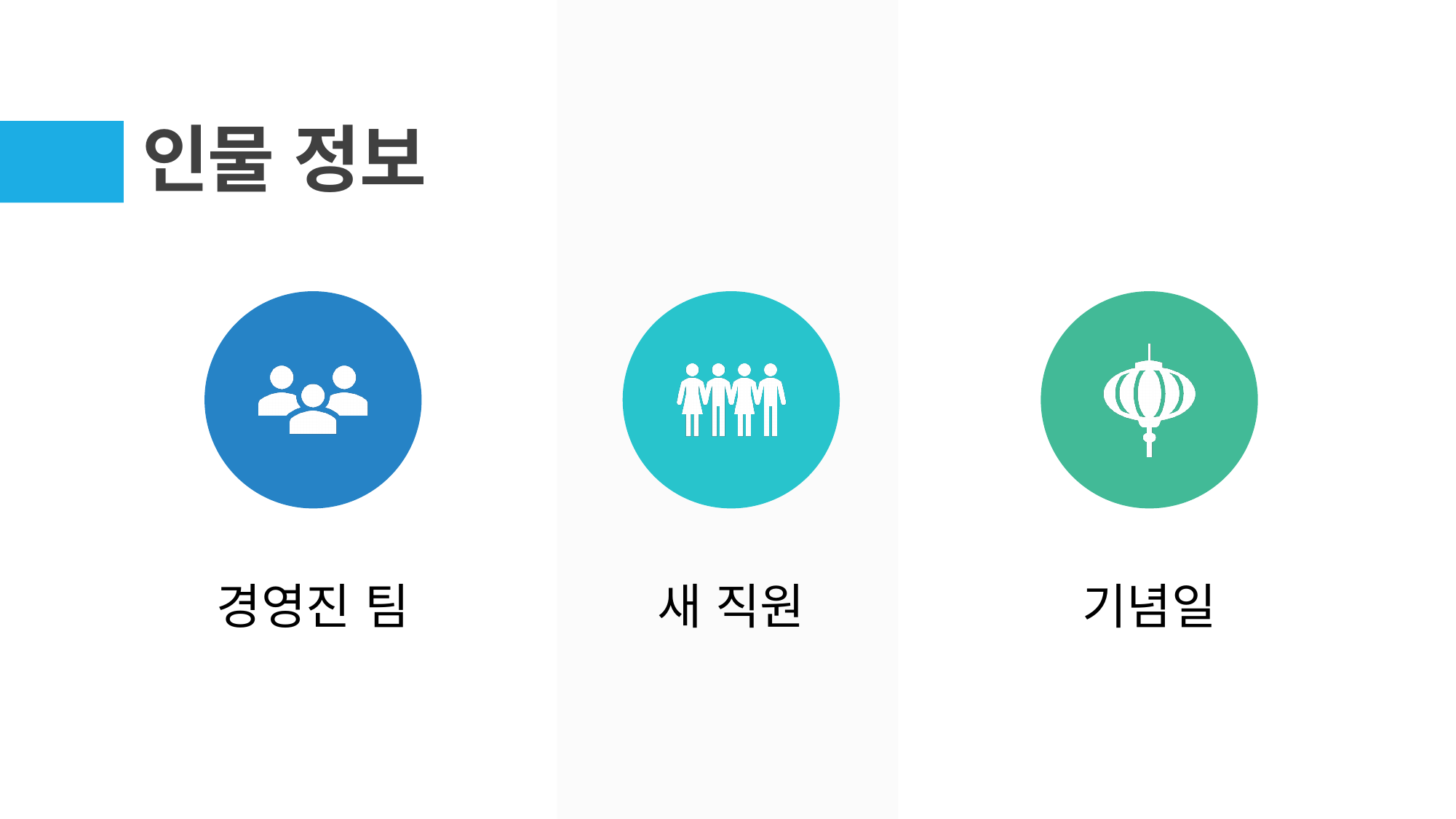

# 인물 정보
경영진 팀
새 직원
기념일